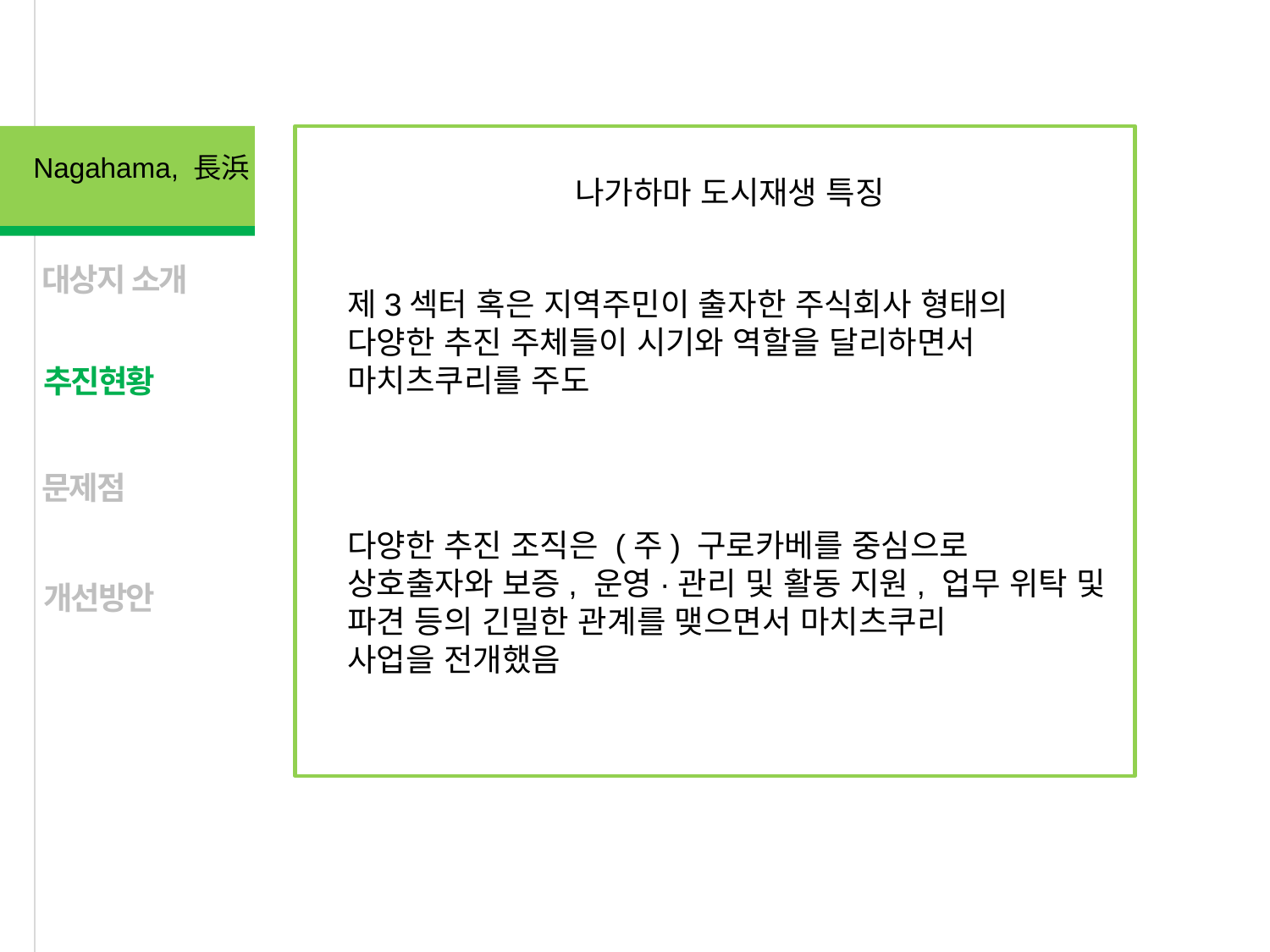

Nagahama, 長浜
나가하마 도시재생 특징

대상지 소개
제3섹터 혹은 지역주민이 출자한 주식회사 형태의
다양한 추진 주체들이 시기와 역할을 달리하면서
마치츠쿠리를 주도
추진현황
문제점
다양한 추진 조직은 (주) 구로카베를 중심으로
상호출자와 보증, 운영·관리 및 활동 지원, 업무 위탁 및 파견 등의 긴밀한 관계를 맺으면서 마치츠쿠리
사업을 전개했음
개선방안